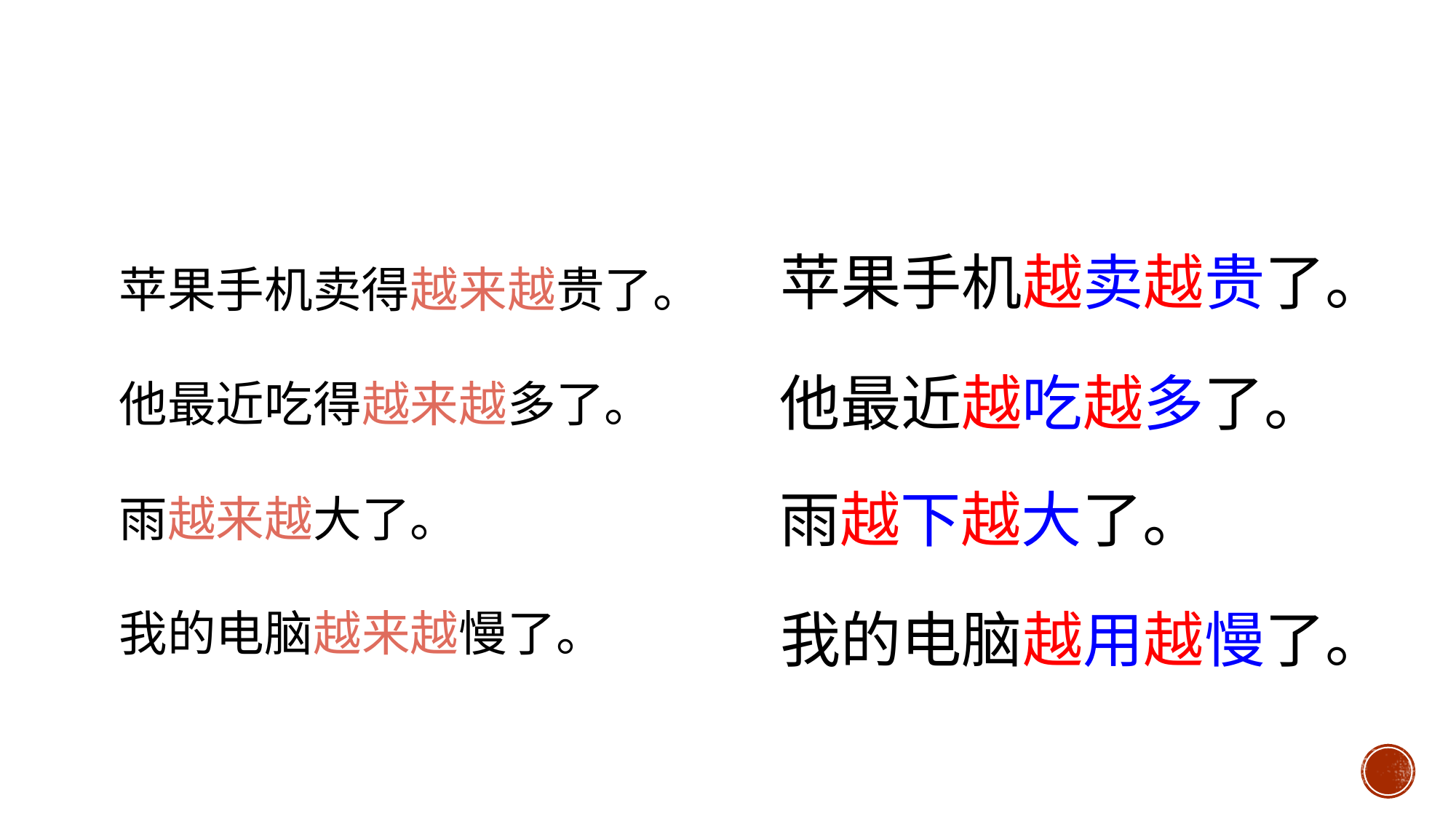

苹果手机越卖越贵了。
苹果手机卖得越来越贵了。
他最近吃得越来越多了。
雨越来越大了。
我的电脑越来越慢了。
他最近越吃越多了。
雨越下越大了。
我的电脑越用越慢了。